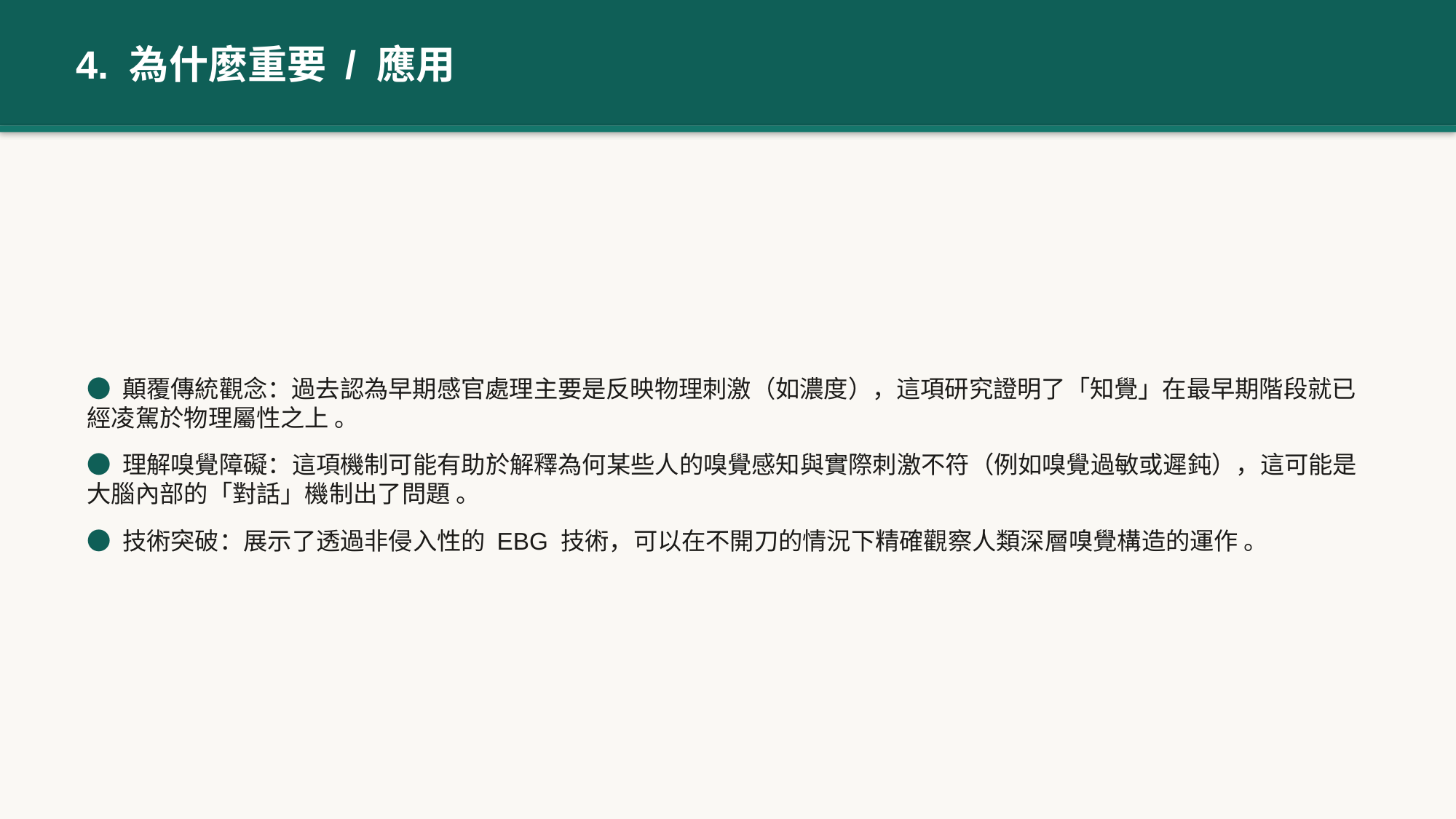

4. 為什麼重要 / 應用

● 顛覆傳統觀念：過去認為早期感官處理主要是反映物理刺激（如濃度），這項研究證明了「知覺」在最早期階段就已經凌駕於物理屬性之上 。
● 理解嗅覺障礙：這項機制可能有助於解釋為何某些人的嗅覺感知與實際刺激不符（例如嗅覺過敏或遲鈍），這可能是大腦內部的「對話」機制出了問題 。
● 技術突破：展示了透過非侵入性的 EBG 技術，可以在不開刀的情況下精確觀察人類深層嗅覺構造的運作 。